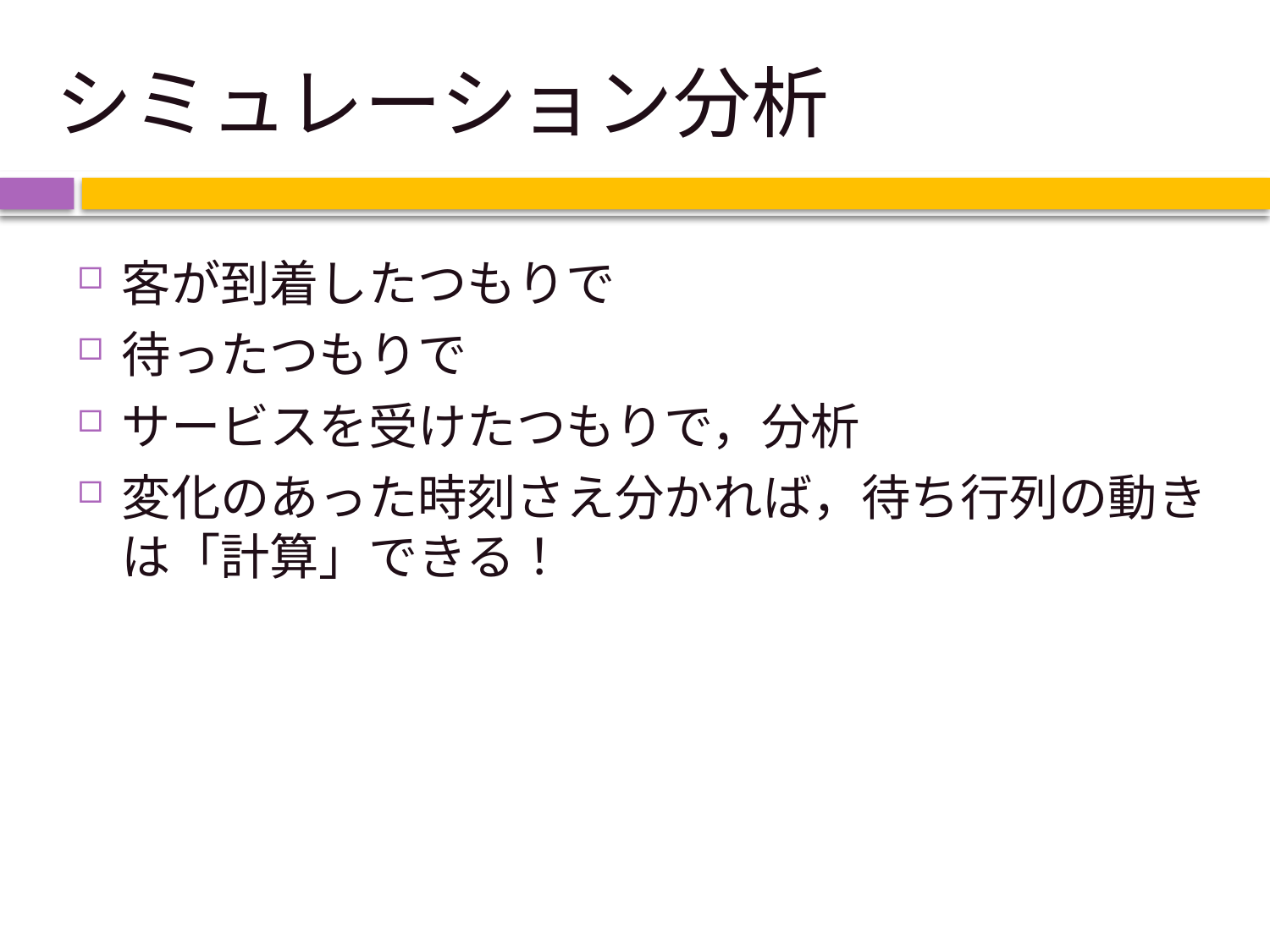

# シミュレーション分析
客が到着したつもりで
待ったつもりで
サービスを受けたつもりで，分析
変化のあった時刻さえ分かれば，待ち行列の動きは「計算」できる！